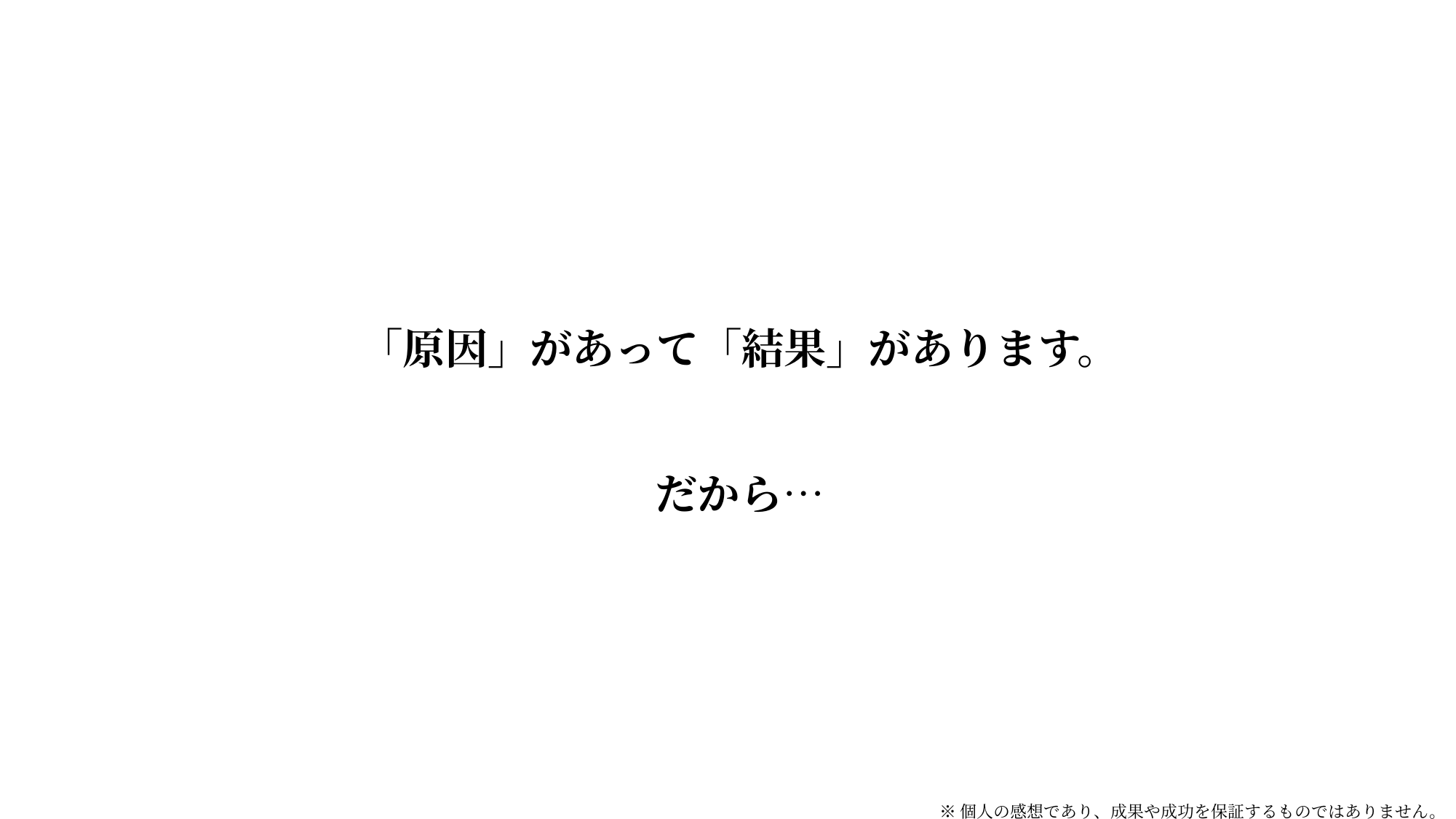

「原因」があって「結果」があります。

だから…
※個人の感想であり、成果や成功を保証するものではありません。